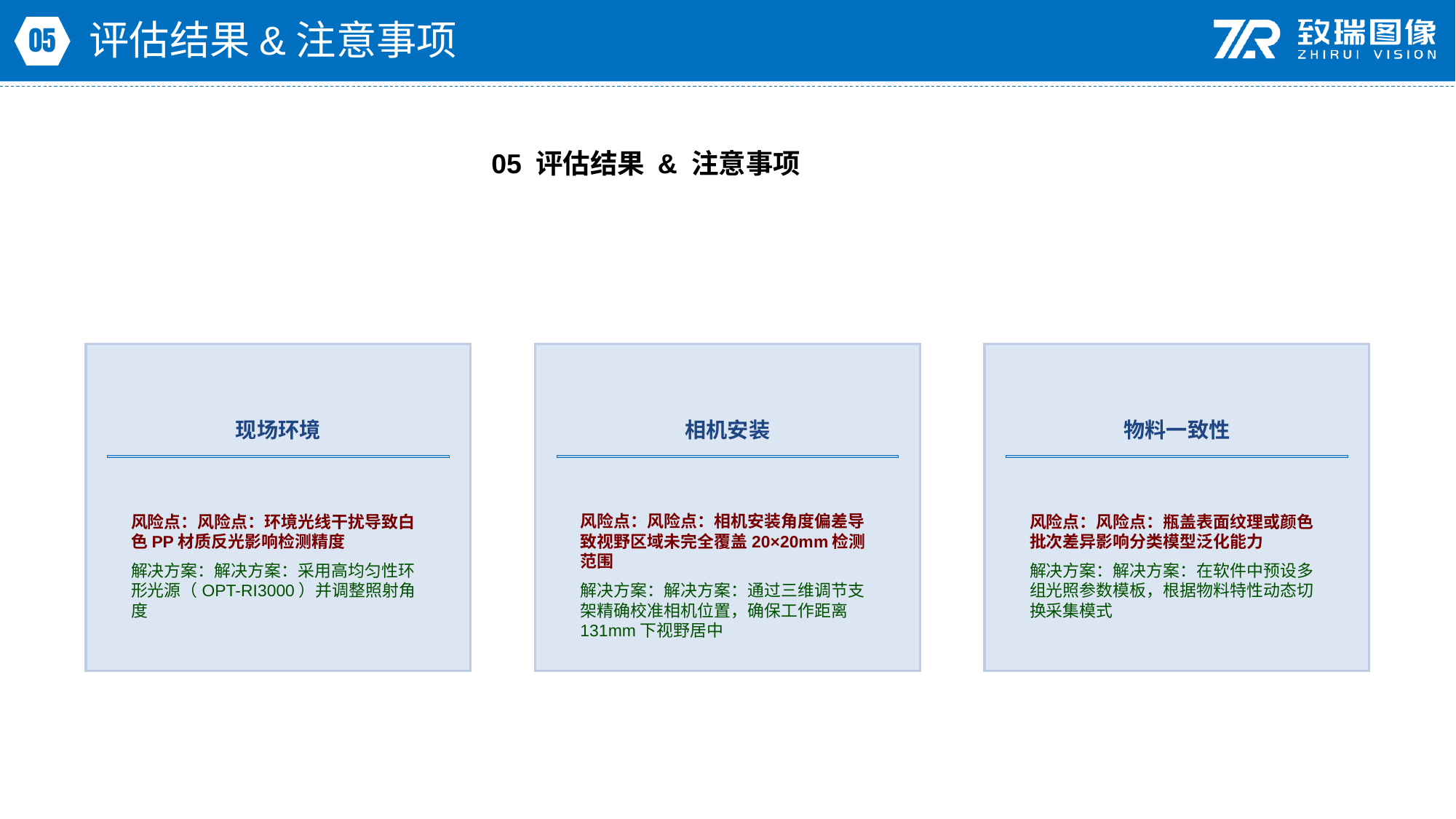

评估结果&注意事项
05

05 评估结果 & 注意事项

现场环境

相机安装

物料一致性

风险点：风险点：环境光线干扰导致白色PP材质反光影响检测精度
解决方案：解决方案：采用高均匀性环形光源（OPT-RI3000）并调整照射角度

风险点：风险点：相机安装角度偏差导致视野区域未完全覆盖20×20mm检测范围
解决方案：解决方案：通过三维调节支架精确校准相机位置，确保工作距离131mm下视野居中

风险点：风险点：瓶盖表面纹理或颜色批次差异影响分类模型泛化能力
解决方案：解决方案：在软件中预设多组光照参数模板，根据物料特性动态切换采集模式